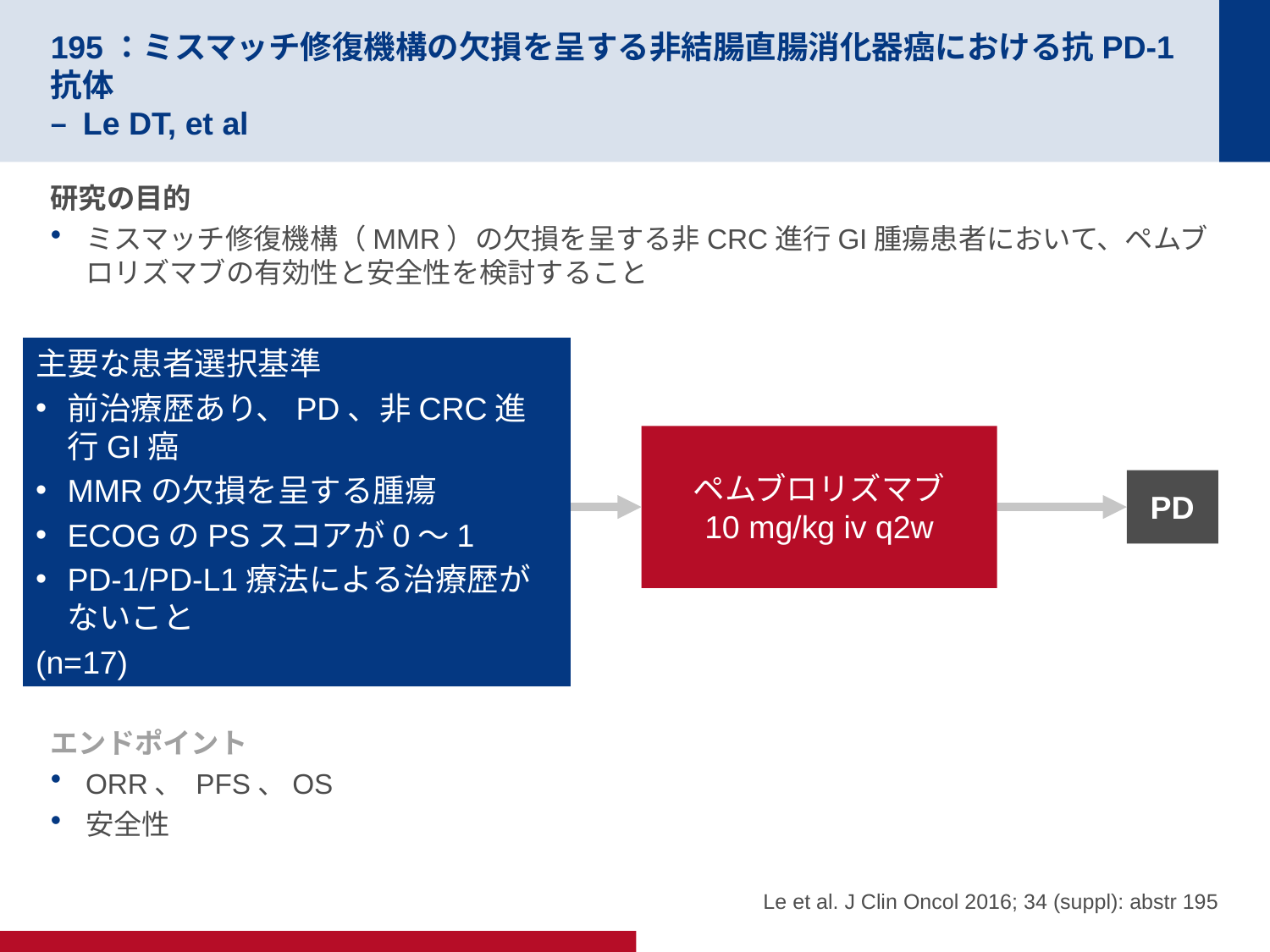

# 195：ミスマッチ修復機構の欠損を呈する非結腸直腸消化器癌における抗PD-1抗体 – Le DT, et al
研究の目的
ミスマッチ修復機構（MMR）の欠損を呈する非CRC進行GI腫瘍患者において、ペムブロリズマブの有効性と安全性を検討すること
主要な患者選択基準
前治療歴あり、PD、非CRC進行GI癌
MMRの欠損を呈する腫瘍
ECOGのPSスコアが0～1
PD-1/PD-L1療法による治療歴がないこと
(n=17)
ペムブロリズマブ
10 mg/kg iv q2w
PD
エンドポイント
ORR、 PFS、OS
安全性
Le et al. J Clin Oncol 2016; 34 (suppl): abstr 195